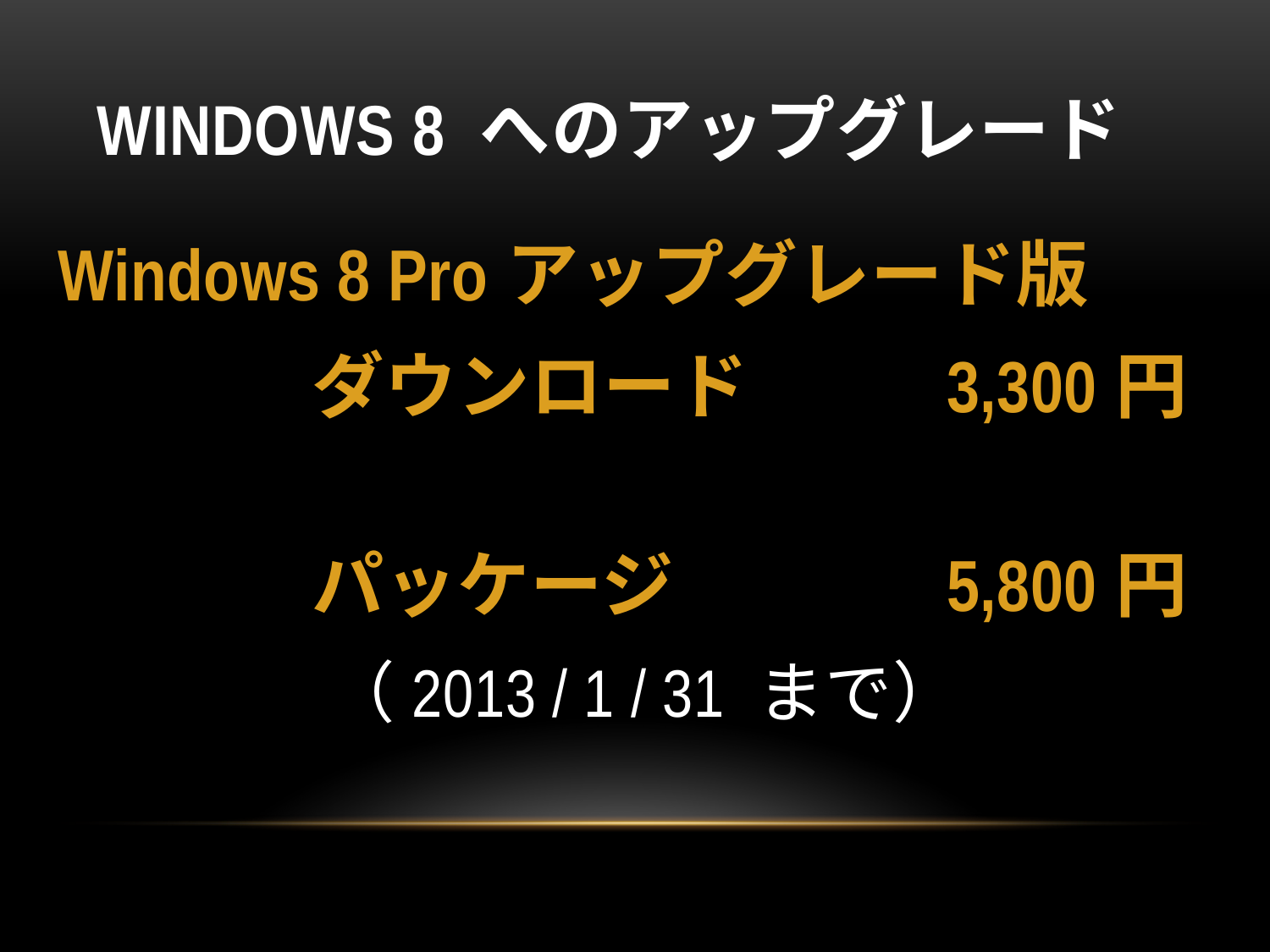

# Windows 8 へのアップグレード
Windows 8 Proアップグレード版
		ダウンロード　	3,300円
		パッケージ　　	5,800円
　　　　（2013 / 1 / 31 まで）